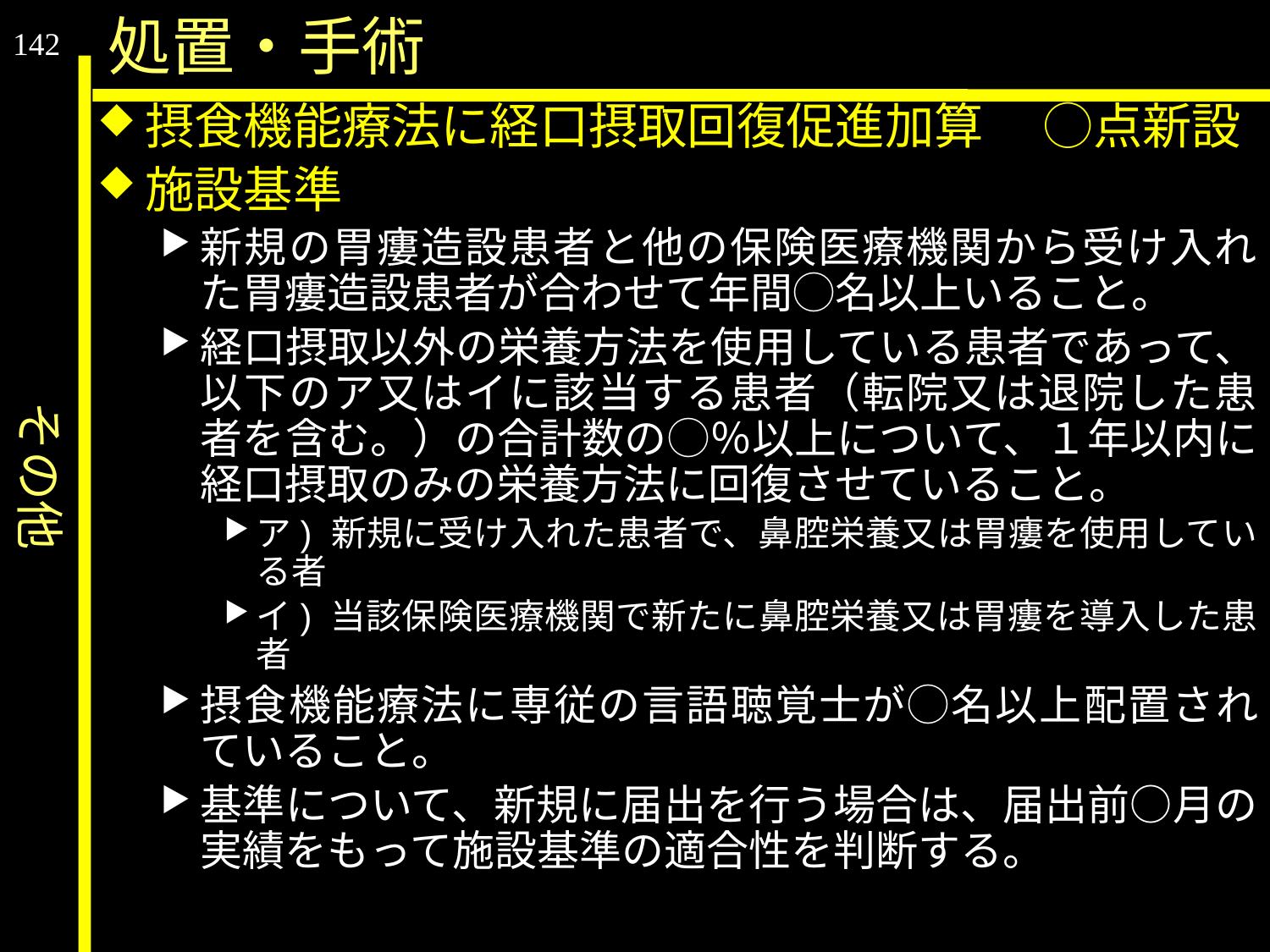

その他
処置・手術
142

摂食機能療法に経口摂取回復促進加算 　◯点新設
施設基準
新規の胃瘻造設患者と他の保険医療機関から受け入れた胃瘻造設患者が合わせて年間◯名以上いること。
経口摂取以外の栄養方法を使用している患者であって、以下のア又はイに該当する患者（転院又は退院した患者を含む。）の合計数の◯％以上について、１年以内に経口摂取のみの栄養方法に回復させていること。
ア) 新規に受け入れた患者で、鼻腔栄養又は胃瘻を使用している者
イ) 当該保険医療機関で新たに鼻腔栄養又は胃瘻を導入した患者
摂食機能療法に専従の言語聴覚士が◯名以上配置されていること。
基準について、新規に届出を行う場合は、届出前○月の実績をもって施設基準の適合性を判断する。